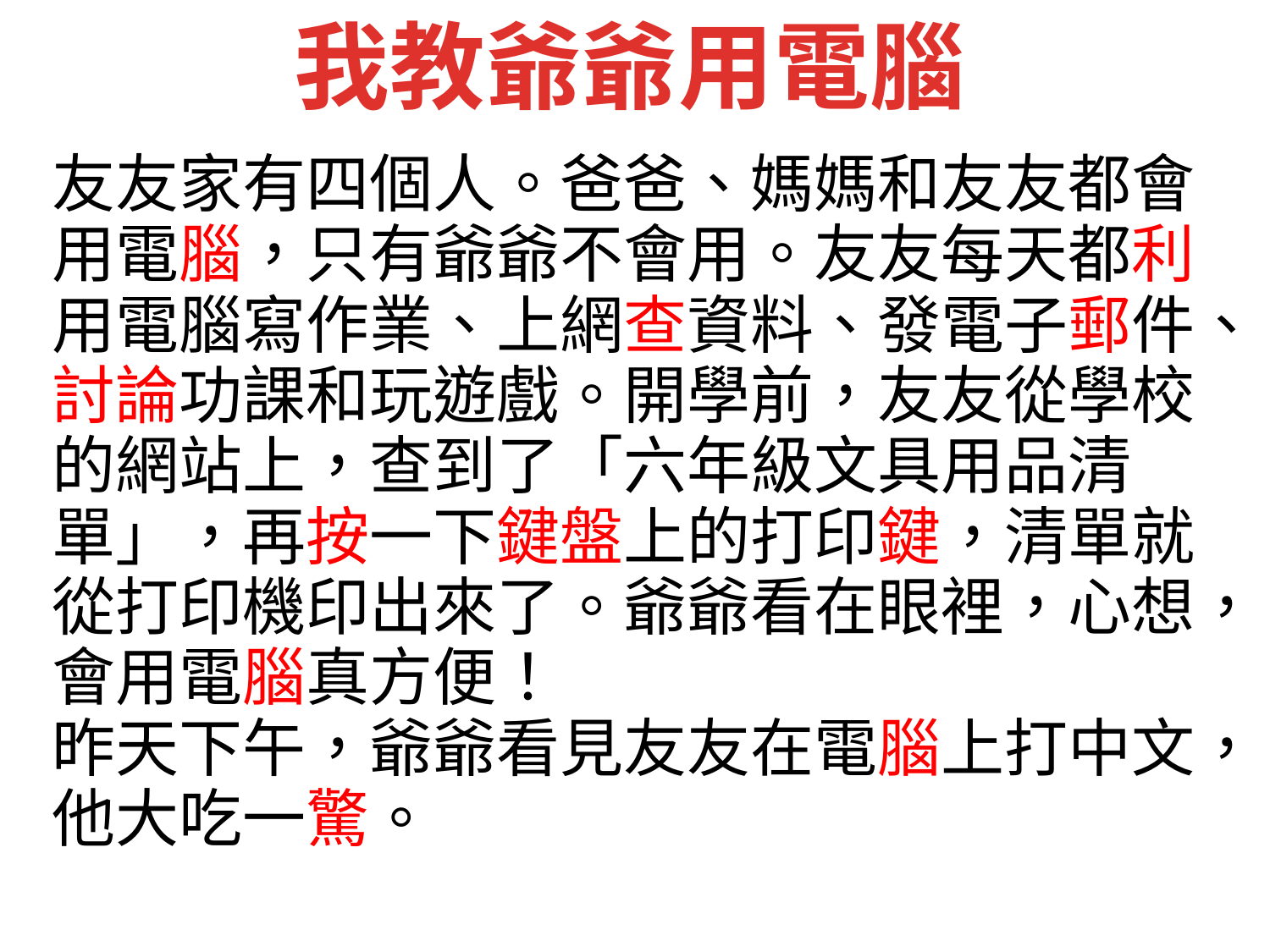

我教爺爺用電腦
友友家有四個人。爸爸、媽媽和友友都會用電腦，只有爺爺不會用。友友每天都利用電腦寫作業、上網查資料、發電子郵件、討論功課和玩遊戲。開學前，友友從學校的網站上，查到了「六年級文具用品清單」，再按一下鍵盤上的打印鍵，清單就從打印機印出來了。爺爺看在眼裡，心想，會用電腦真方便！
昨天下午，爺爺看見友友在電腦上打中文，他大吃一驚。